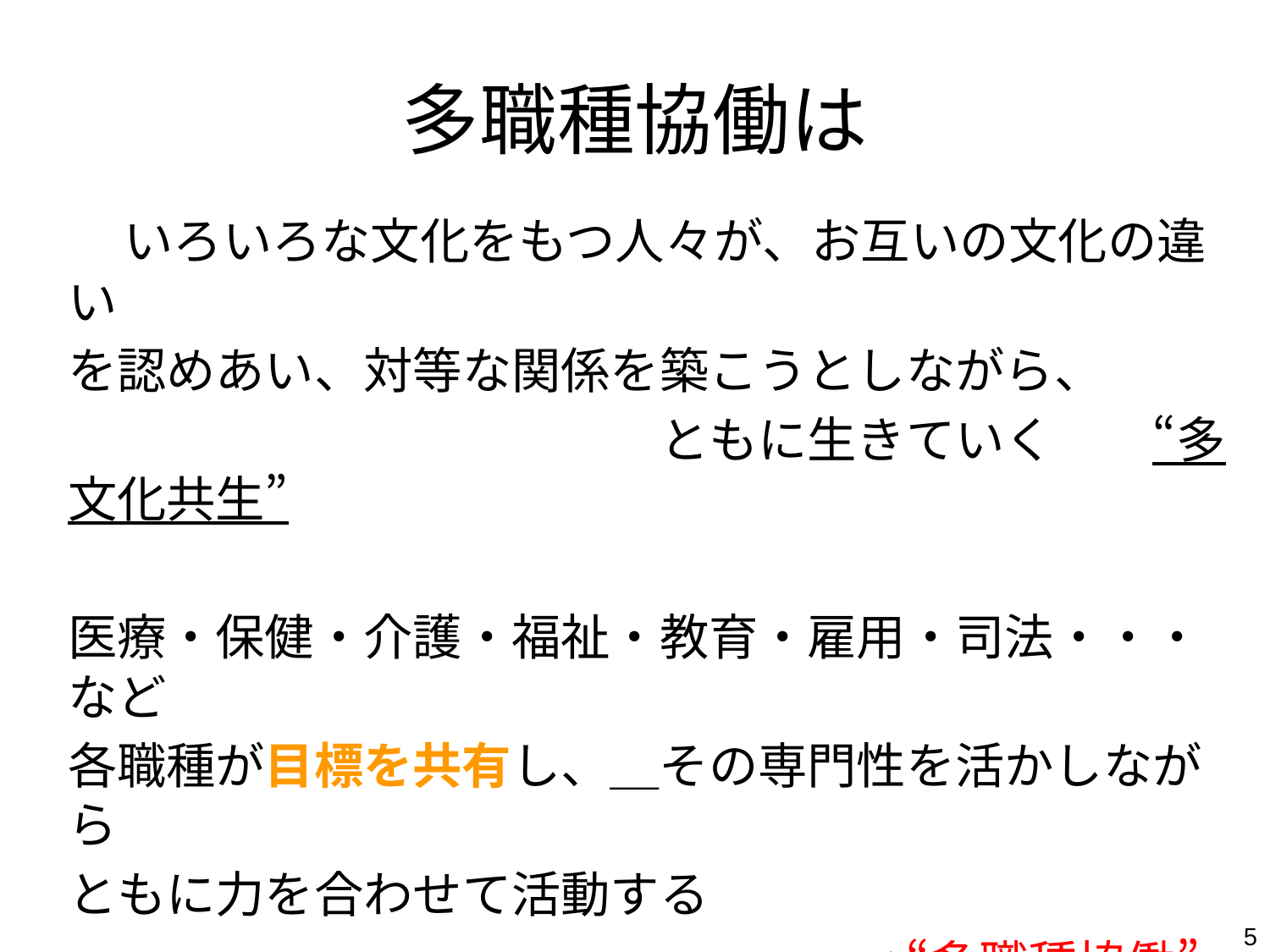

# 多職種協働は
　いろいろな文化をもつ人々が、お互いの文化の違い
を認めあい、対等な関係を築こうとしながら、
　　　　　　　　　　　　ともに生きていく　　“多文化共生”

医療・保健・介護・福祉・教育・雇用・司法・・・など
各職種が目標を共有し、＿その専門性を活かしながら
ともに力を合わせて活動する
　　　　　　　　　　　　　　　　→“多職種協働”
5